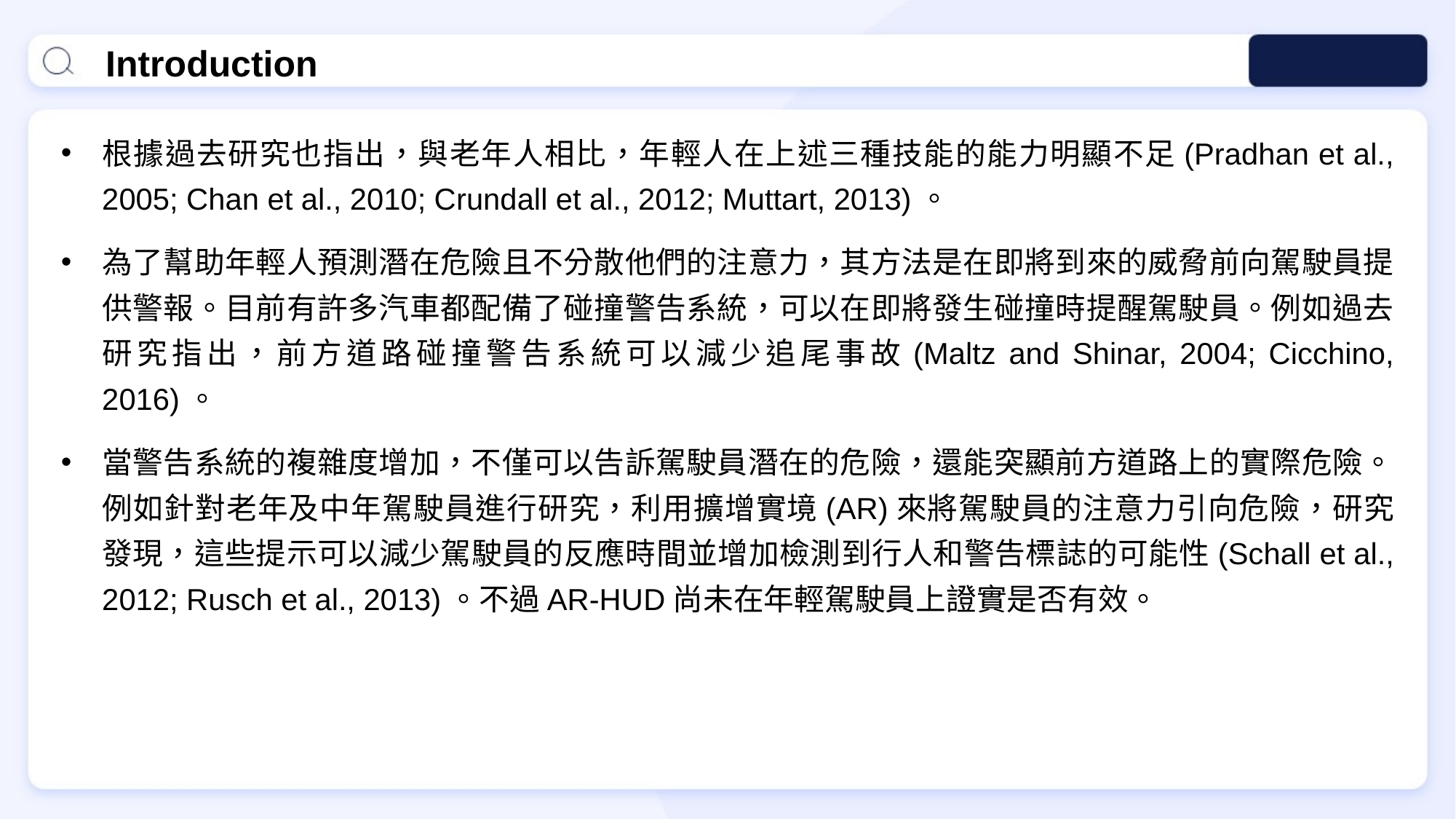

Introduction
根據過去研究也指出，與老年人相比，年輕人在上述三種技能的能力明顯不足(Pradhan et al., 2005; Chan et al., 2010; Crundall et al., 2012; Muttart, 2013)。
為了幫助年輕人預測潛在危險且不分散他們的注意力，其方法是在即將到來的威脅前向駕駛員提供警報。目前有許多汽車都配備了碰撞警告系統，可以在即將發生碰撞時提醒駕駛員。例如過去研究指出，前方道路碰撞警告系統可以減少追尾事故(Maltz and Shinar, 2004; Cicchino, 2016)。
當警告系統的複雜度增加，不僅可以告訴駕駛員潛在的危險，還能突顯前方道路上的實際危險。例如針對老年及中年駕駛員進行研究，利用擴增實境(AR)來將駕駛員的注意力引向危險，研究發現，這些提示可以減少駕駛員的反應時間並增加檢測到行人和警告標誌的可能性(Schall et al., 2012; Rusch et al., 2013)。不過AR-HUD尚未在年輕駕駛員上證實是否有效。